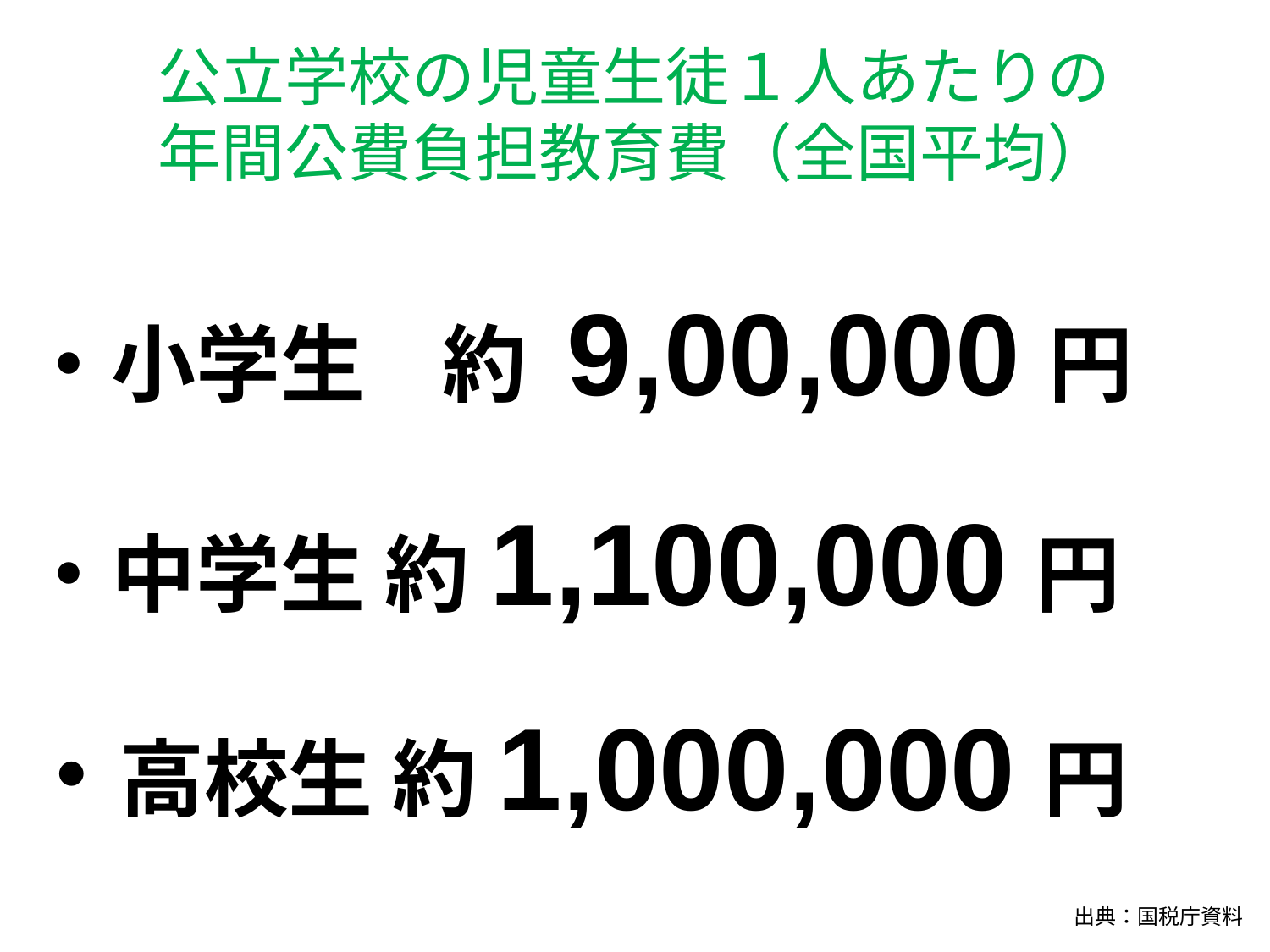

公立学校の児童生徒１人あたりの
年間公費負担教育費（全国平均）
 ・小学生    約 9,00,000円
 ・中学生 約1,100,000円
 ・高校生 約1,000,000円
出典：国税庁資料